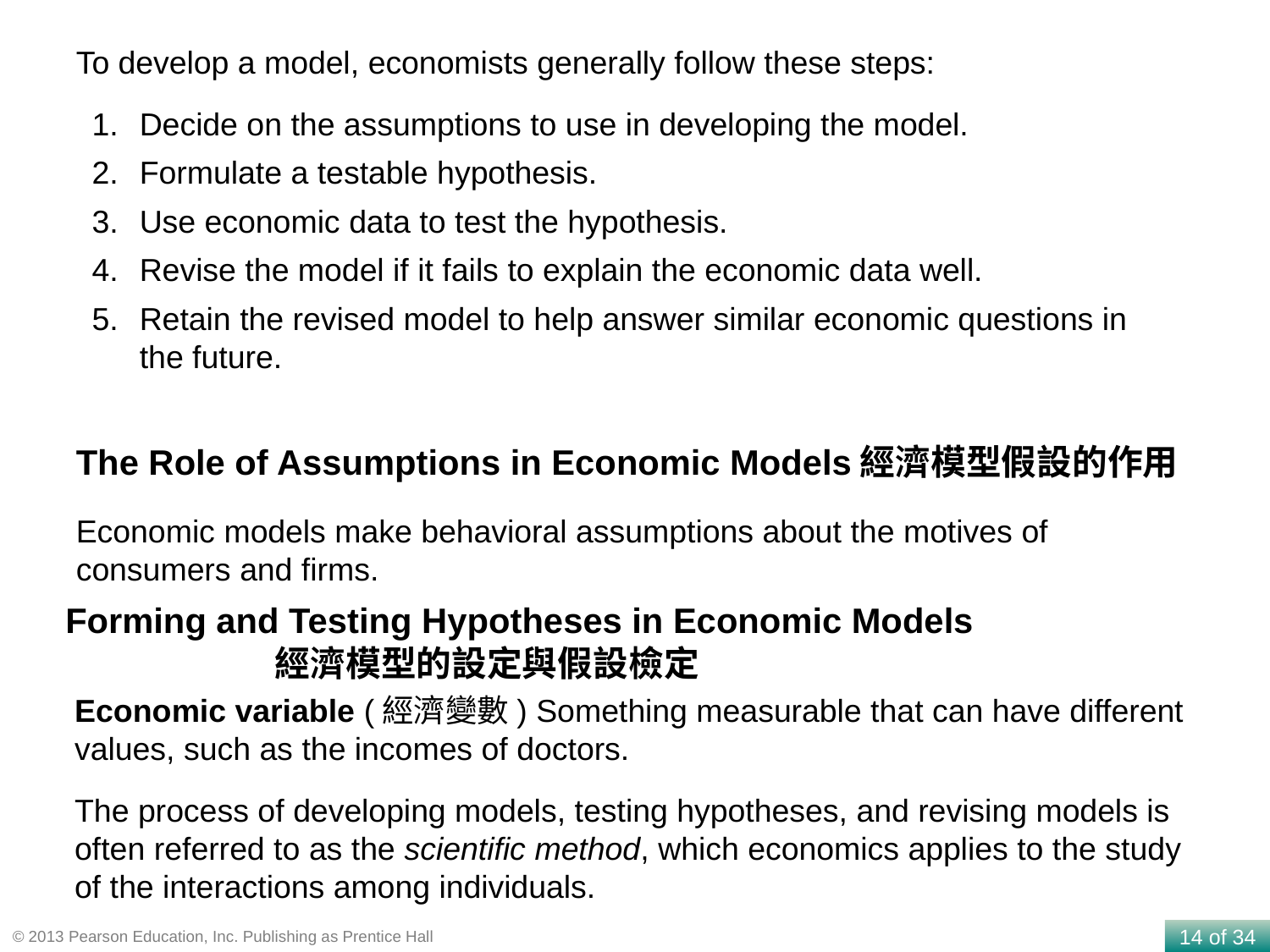

To develop a model, economists generally follow these steps:

Decide on the assumptions to use in developing the model.
Formulate a testable hypothesis.
Use economic data to test the hypothesis.
Revise the model if it fails to explain the economic data well.
Retain the revised model to help answer similar economic questions in the future.
The Role of Assumptions in Economic Models經濟模型假設的作用
Economic models make behavioral assumptions about the motives of consumers and firms.
Forming and Testing Hypotheses in Economic Models
                         經濟模型的設定與假設檢定
Economic variable (經濟變數) Something measurable that can have different values, such as the incomes of doctors.
The process of developing models, testing hypotheses, and revising models is often referred to as the scientific method, which economics applies to the study of the interactions among individuals.